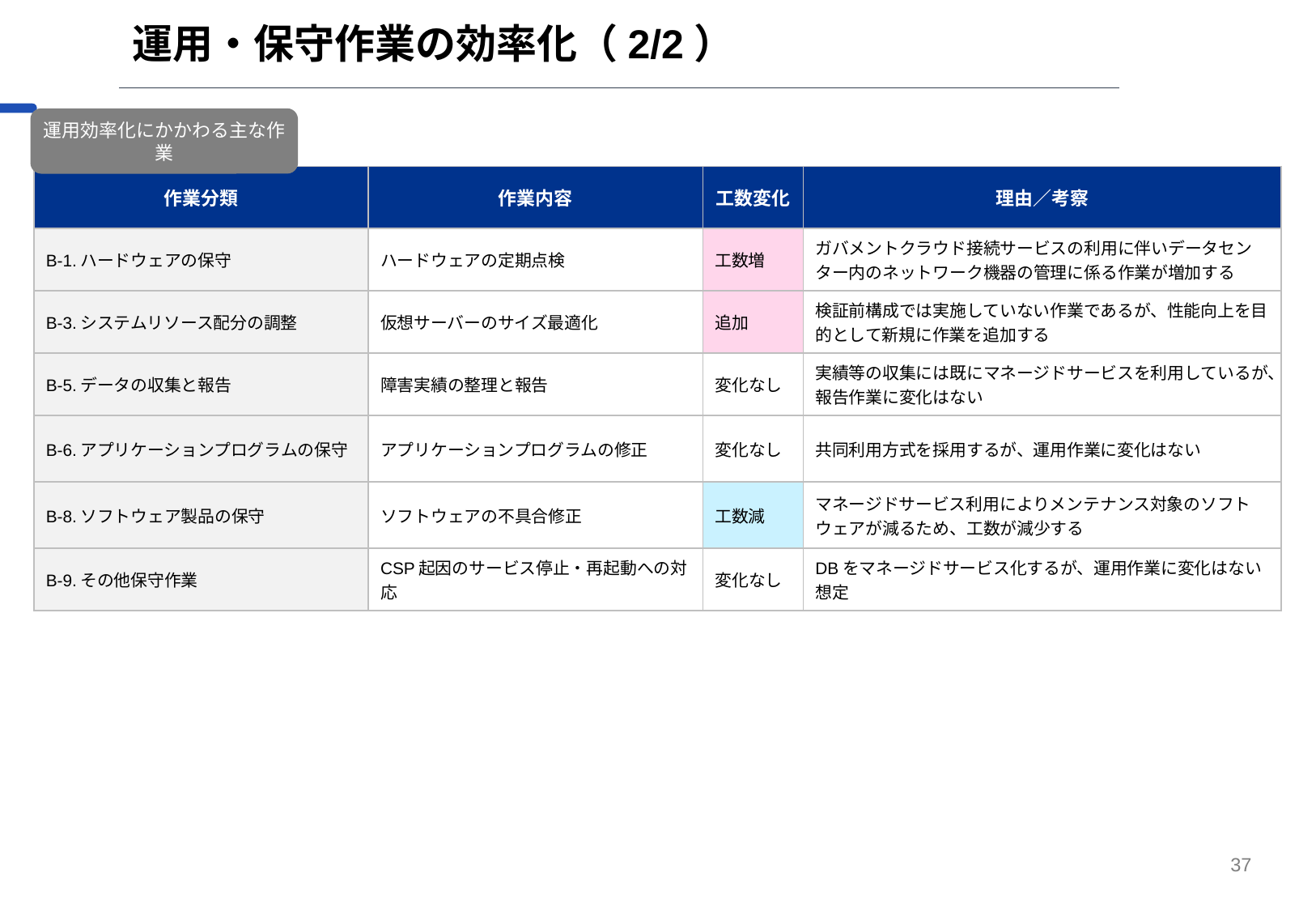

# 運用・保守作業の効率化（2/2）
運用効率化にかかわる主な作業
| 作業分類 | 作業内容 | 工数変化 | 理由／考察 |
| --- | --- | --- | --- |
| B-1.ハードウェアの保守 | ハードウェアの定期点検 | 工数増 | ガバメントクラウド接続サービスの利用に伴いデータセンター内のネットワーク機器の管理に係る作業が増加する |
| B-3.システムリソース配分の調整 | 仮想サーバーのサイズ最適化 | 追加 | 検証前構成では実施していない作業であるが、性能向上を目的として新規に作業を追加する |
| B-5.データの収集と報告 | 障害実績の整理と報告 | 変化なし | 実績等の収集には既にマネージドサービスを利用しているが、報告作業に変化はない |
| B-6.アプリケーションプログラムの保守 | アプリケーションプログラムの修正 | 変化なし | 共同利用方式を採用するが、運用作業に変化はない |
| B-8.ソフトウェア製品の保守 | ソフトウェアの不具合修正 | 工数減 | マネージドサービス利用によりメンテナンス対象のソフトウェアが減るため、工数が減少する |
| B-9.その他保守作業 | CSP起因のサービス停止・再起動への対応 | 変化なし | DBをマネージドサービス化するが、運用作業に変化はない想定 |
37